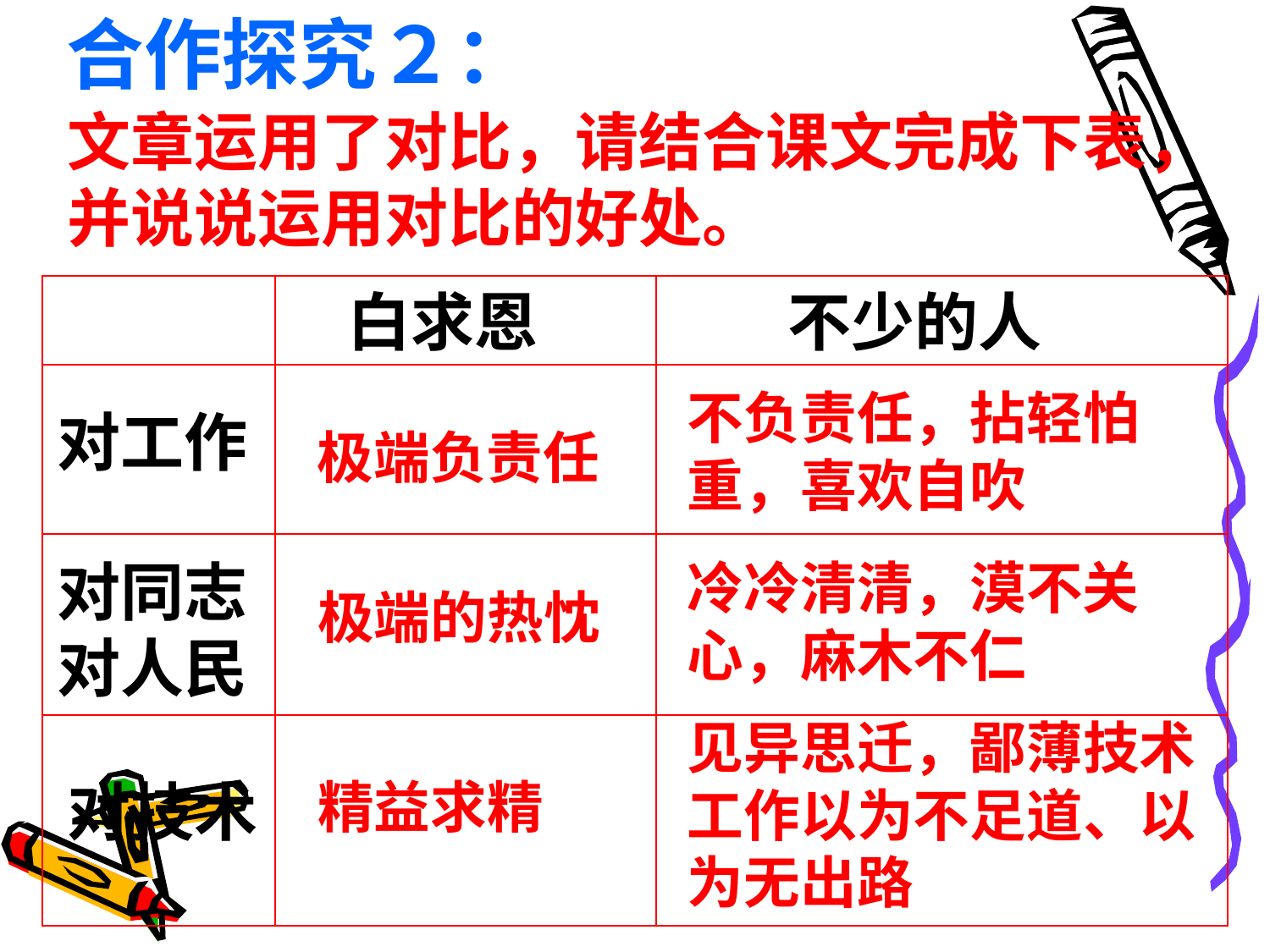

合作探究２：
文章运用了对比，请结合课文完成下表，并说说运用对比的好处。
|  |  |  |
| --- | --- | --- |
|  |  |  |
|  |  |  |
|  |  |  |
白求恩
不少的人
不负责任，拈轻怕重，喜欢自吹
对工作
极端负责任
对同志
对人民
冷冷清清，漠不关心，麻木不仁
极端的热忱
见异思迁，鄙薄技术工作以为不足道、以为无出路
对技术
精益求精